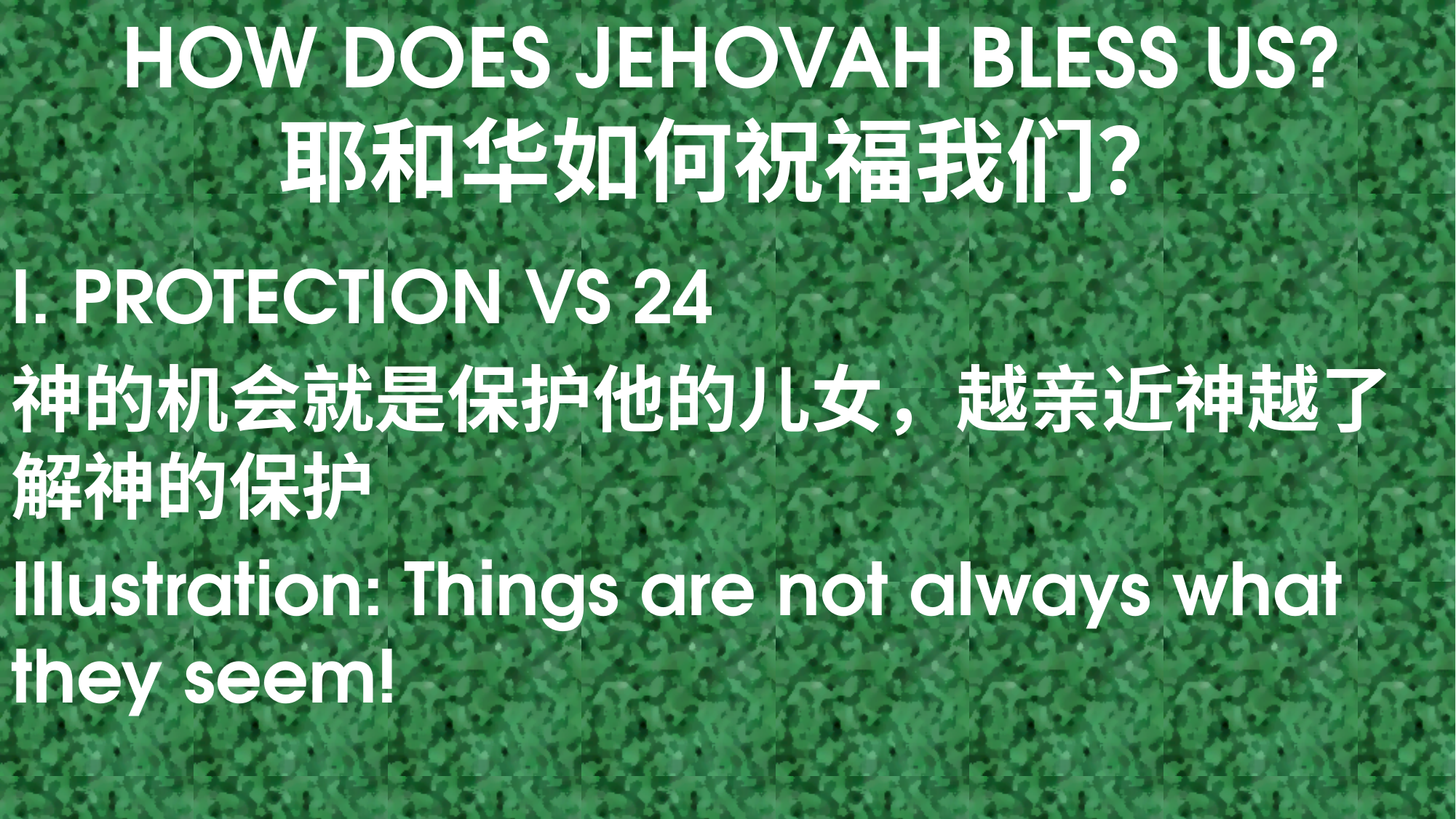

# HOW DOES JEHOVAH BLESS US? 耶和华如何祝福我们？
I. PROTECTION VS 24
神的机会就是保护他的儿女，越亲近神越了解神的保护
Illustration: Things are not always what they seem!